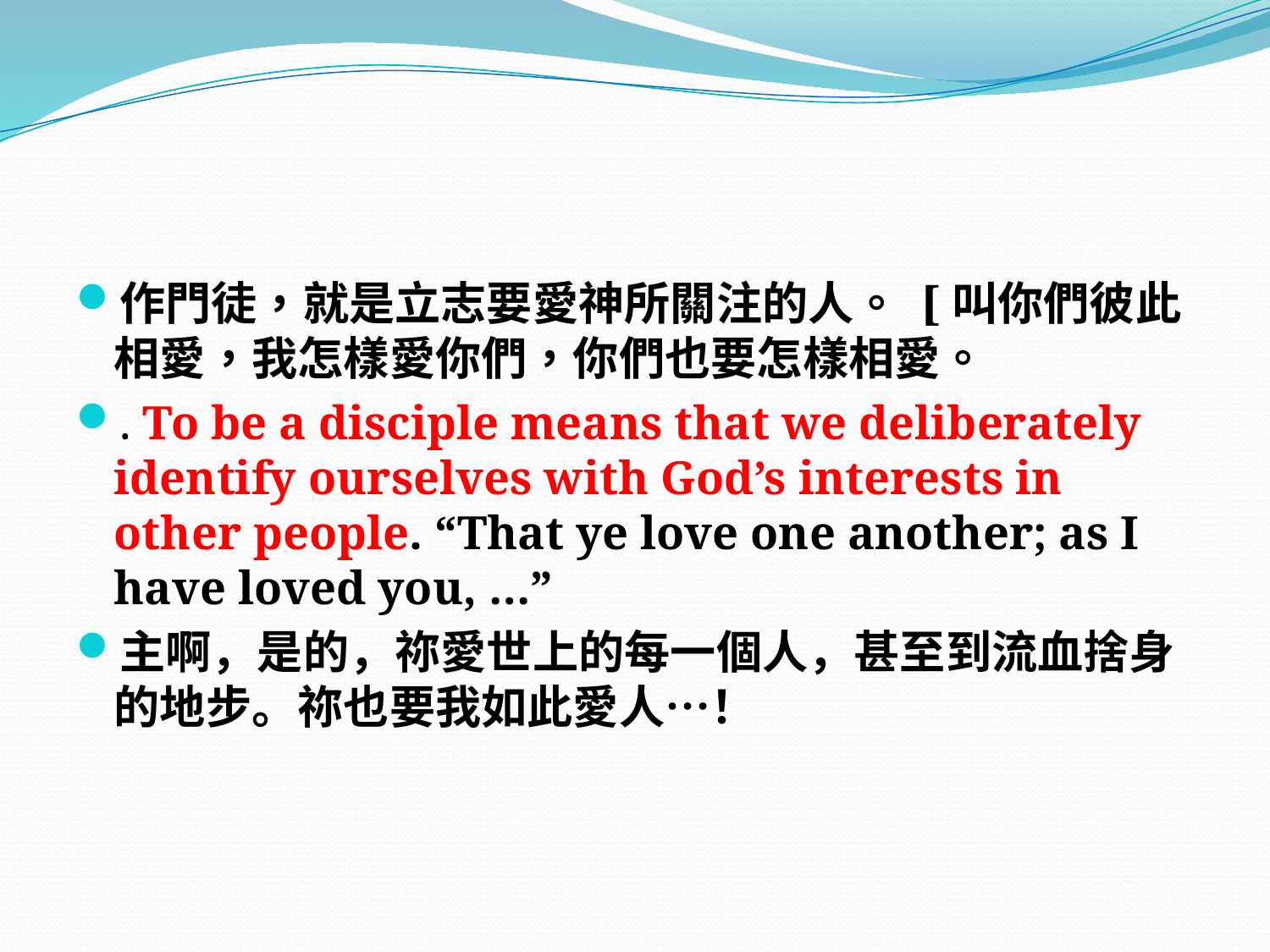

#
作門徒，就是立志要愛神所關注的人。 [叫你們彼此相愛，我怎樣愛你們，你們也要怎樣相愛。
. To be a disciple means that we deliberately identify ourselves with God’s interests in other people. “That ye love one another; as I have loved you, …”
主啊，是的，祢愛世上的每一個人，甚至到流血捨身的地步。祢也要我如此愛人…！